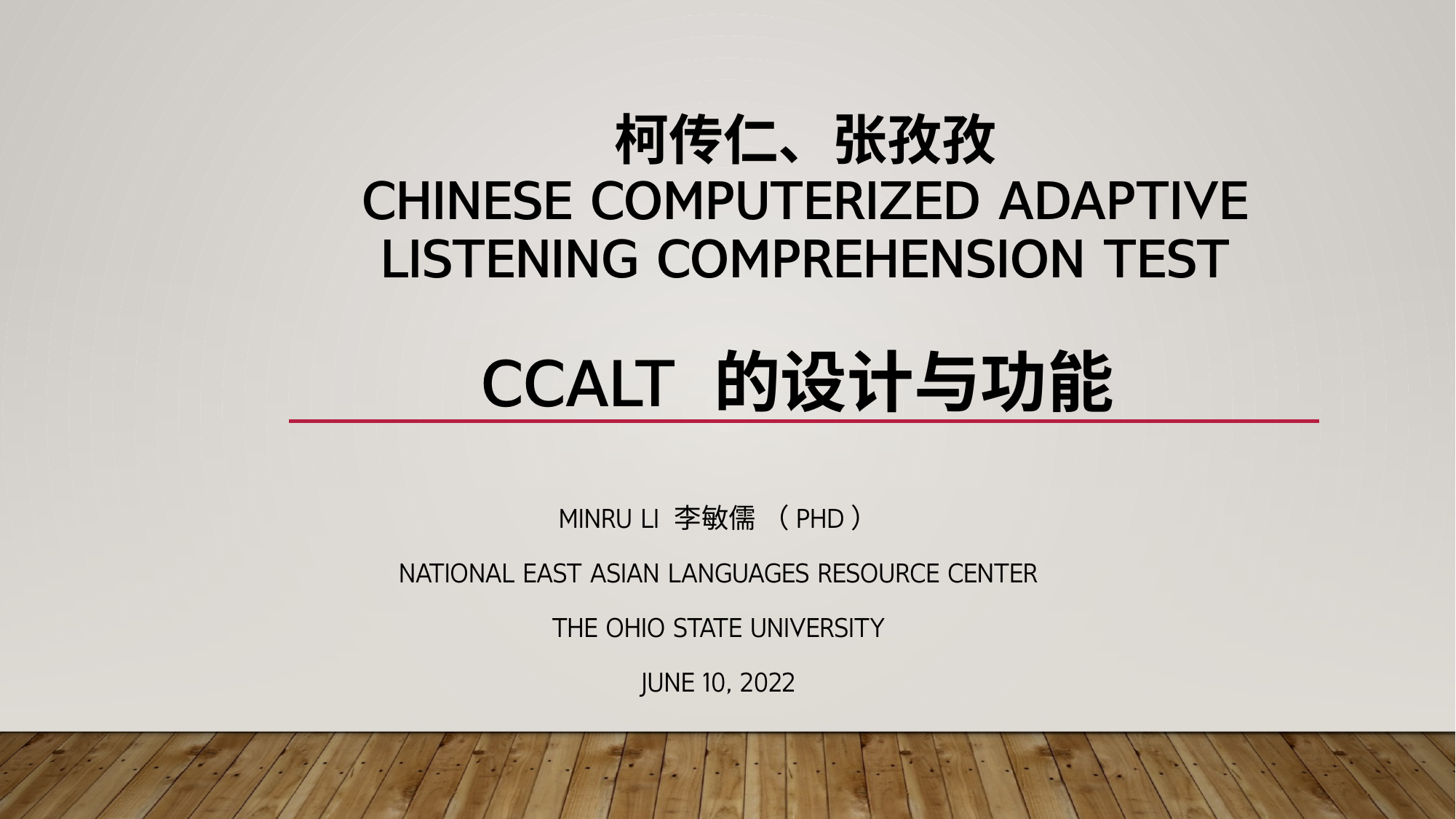

# 柯传仁、张孜孜 Chinese Computerized Adaptive Listening comprehension test CcALT 的设计与功能
Minru Li 李敏儒 （Phd）
National East Asian languages resource center
The ohio State university
June 10, 2022